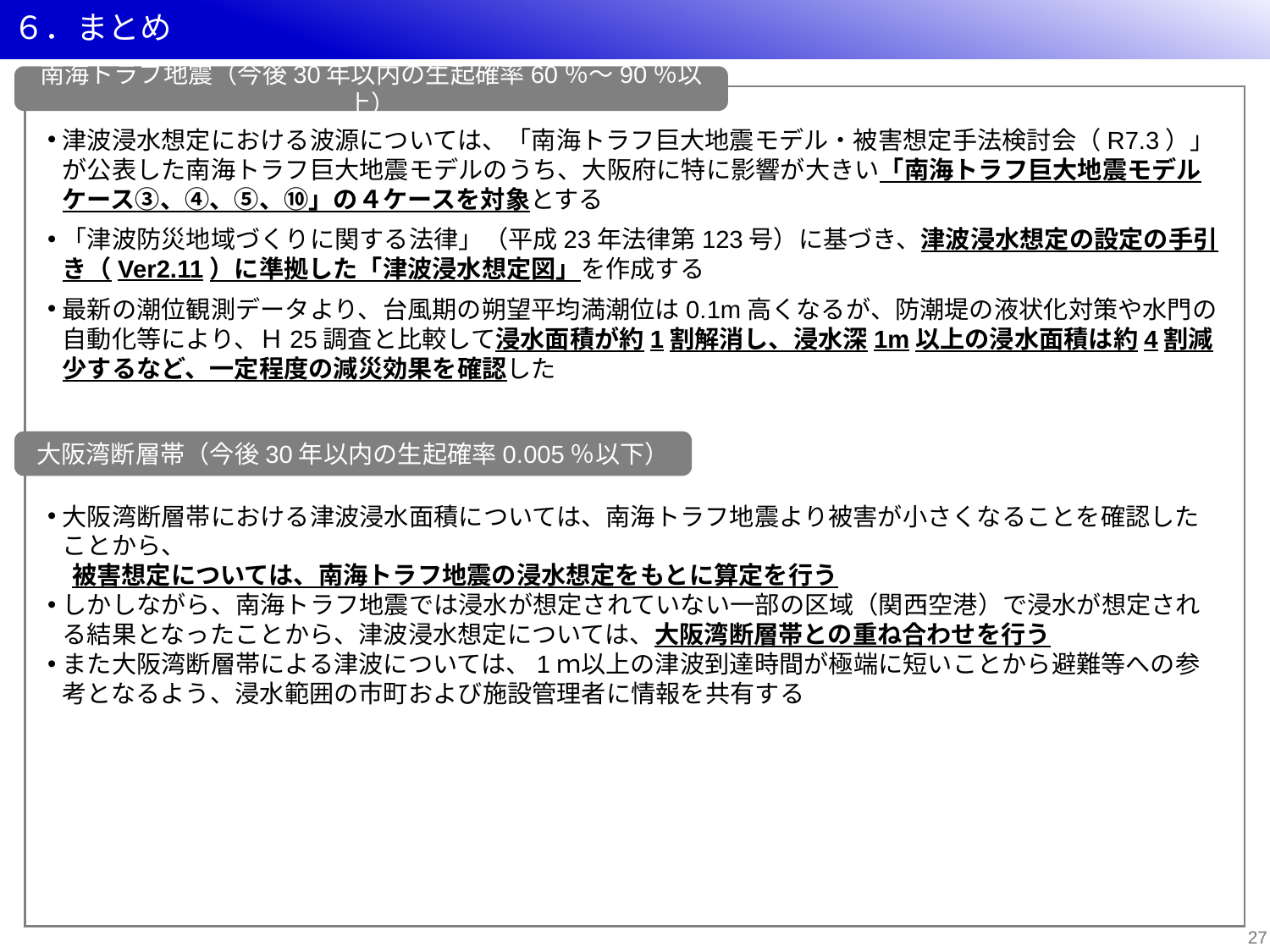

# ６．まとめ
南海トラフ地震（今後30年以内の生起確率60％～90％以上）
津波浸水想定における波源については、「南海トラフ巨大地震モデル・被害想定手法検討会（R7.3）」が公表した南海トラフ巨大地震モデルのうち、大阪府に特に影響が大きい「南海トラフ巨大地震モデルケース③、④、⑤、⑩」の４ケースを対象とする
「津波防災地域づくりに関する法律」（平成23年法律第123号）に基づき、津波浸水想定の設定の手引き（Ver2.11）に準拠した「津波浸水想定図」を作成する
最新の潮位観測データより、台風期の朔望平均満潮位は0.1m高くなるが、防潮堤の液状化対策や水門の自動化等により、Ｈ25調査と比較して浸水面積が約1割解消し、浸水深1m以上の浸水面積は約4割減少するなど、一定程度の減災効果を確認した

大阪湾断層帯における津波浸水面積については、南海トラフ地震より被害が小さくなることを確認したことから、
　被害想定については、南海トラフ地震の浸水想定をもとに算定を行う
しかしながら、南海トラフ地震では浸水が想定されていない一部の区域（関西空港）で浸水が想定される結果となったことから、津波浸水想定については、大阪湾断層帯との重ね合わせを行う
また大阪湾断層帯による津波については、1ｍ以上の津波到達時間が極端に短いことから避難等への参考となるよう、浸水範囲の市町および施設管理者に情報を共有する
大阪湾断層帯（今後30年以内の生起確率0.005％以下）
27